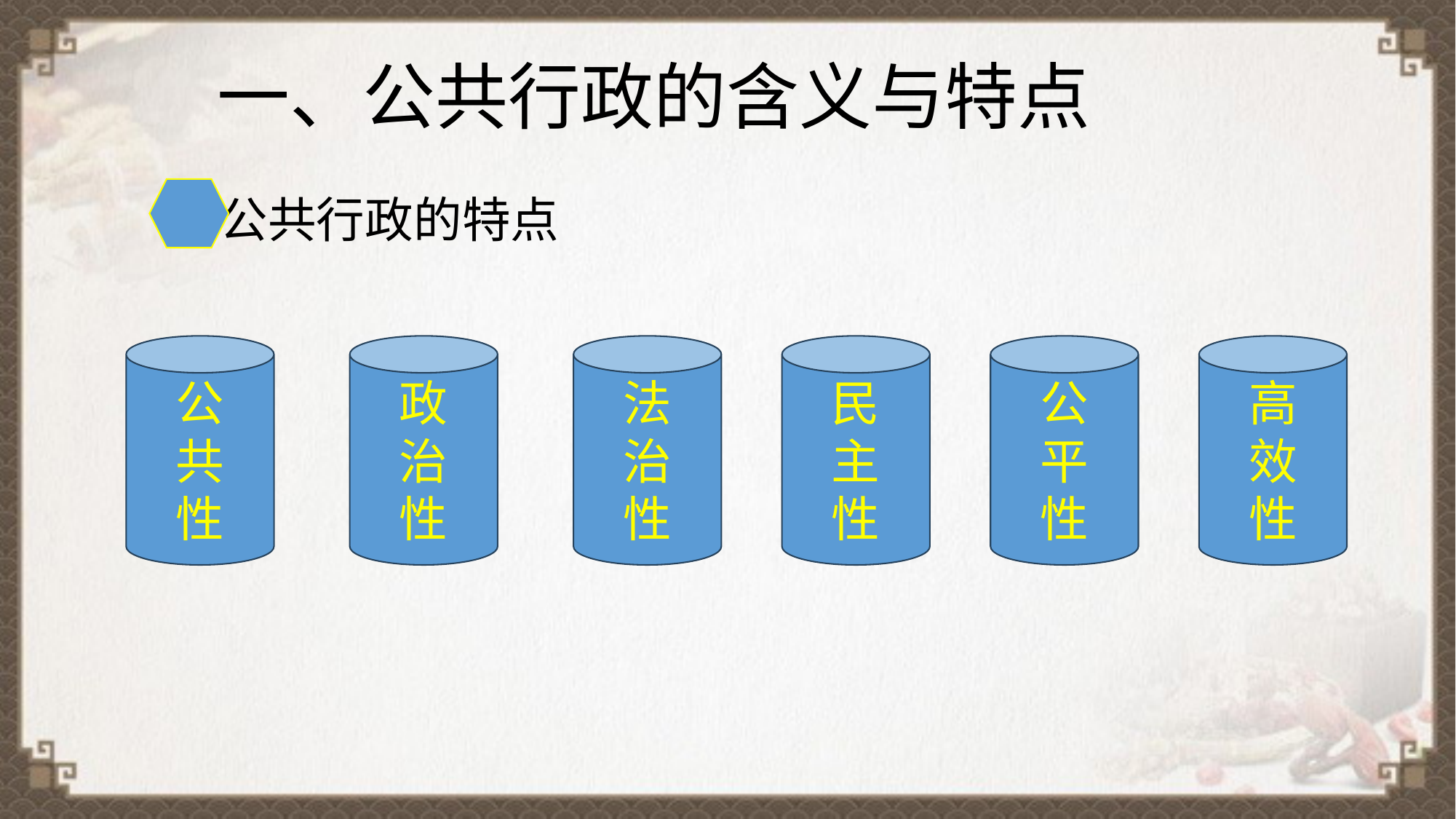

一、公共行政的含义与特点
       公共行政的特点

公
共
性
政
治
性
法
治
性
民
主
性
公
平
性
高
效
性